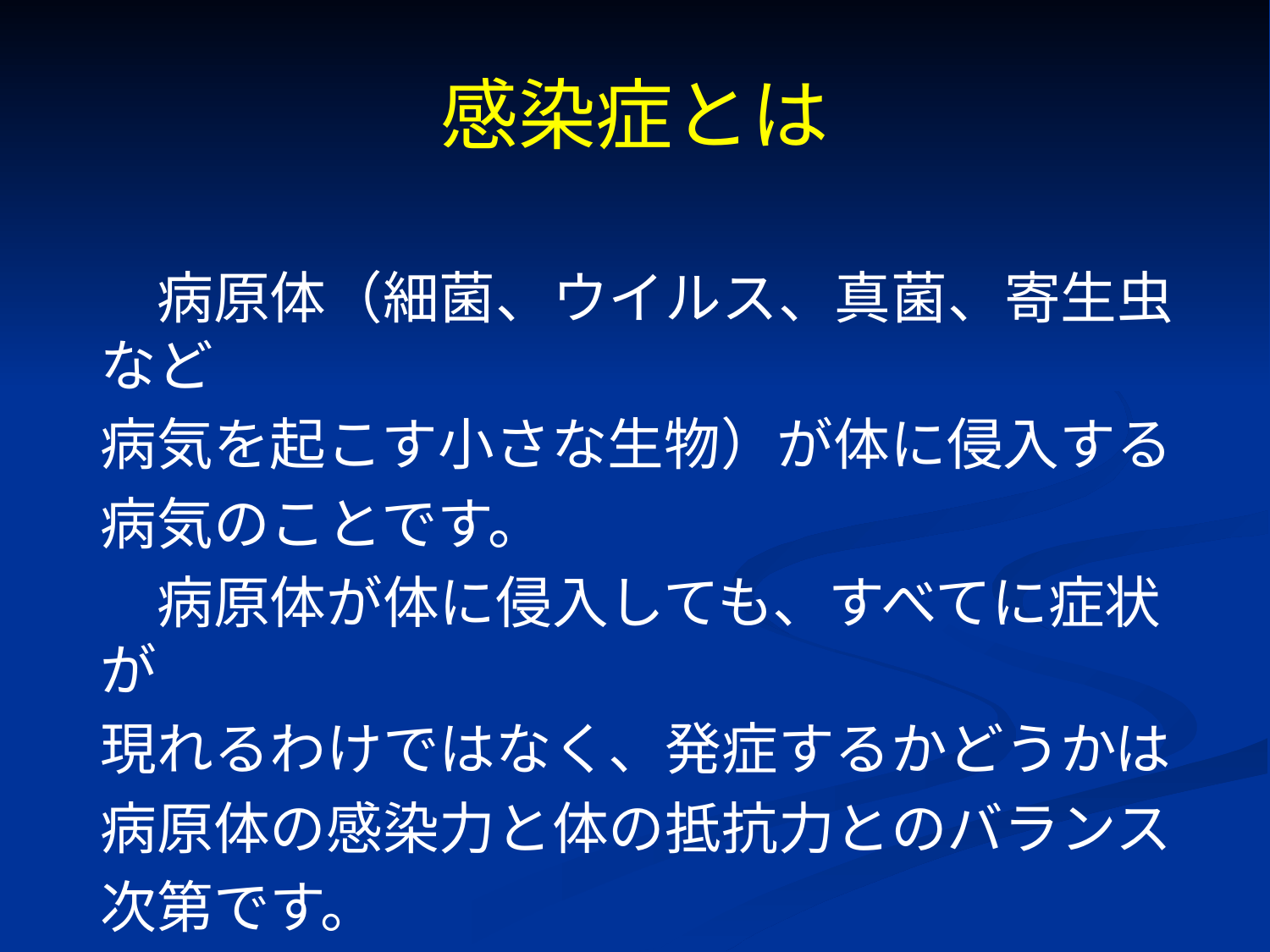

# 感染症とは
　病原体（細菌、ウイルス、真菌、寄生虫など
病気を起こす小さな生物）が体に侵入する
病気のことです。
　病原体が体に侵入しても、すべてに症状が
現れるわけではなく、発症するかどうかは
病原体の感染力と体の抵抗力とのバランス
次第です。